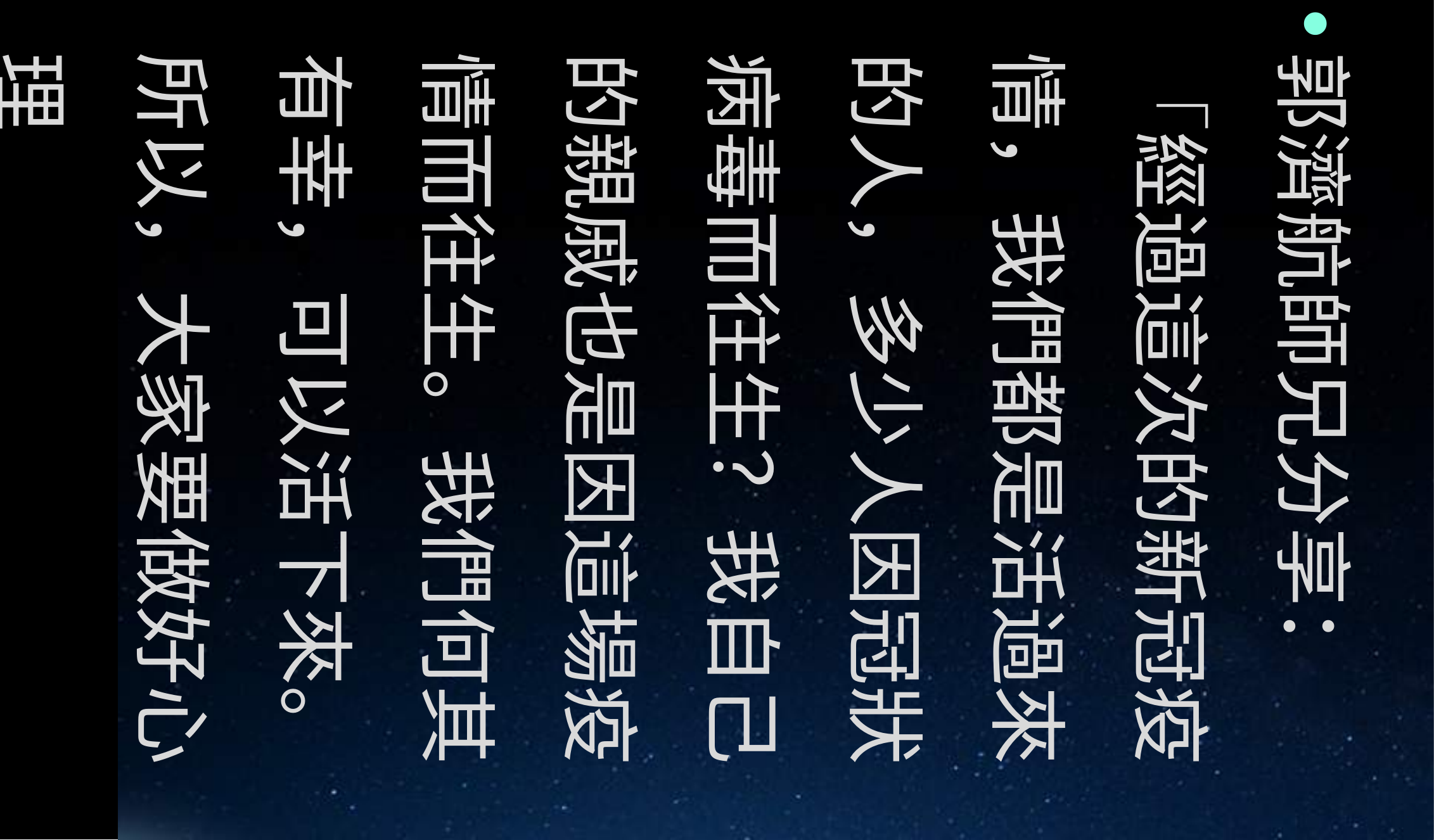

郭濟航師兄分享：「經過這次的新冠疫情，我們都是活過來的人，多少人因冠狀病毒而往生？我自己的親戚也是因這場疫情而往生。我們何其有幸，可以活下來。所以，大家要做好心理